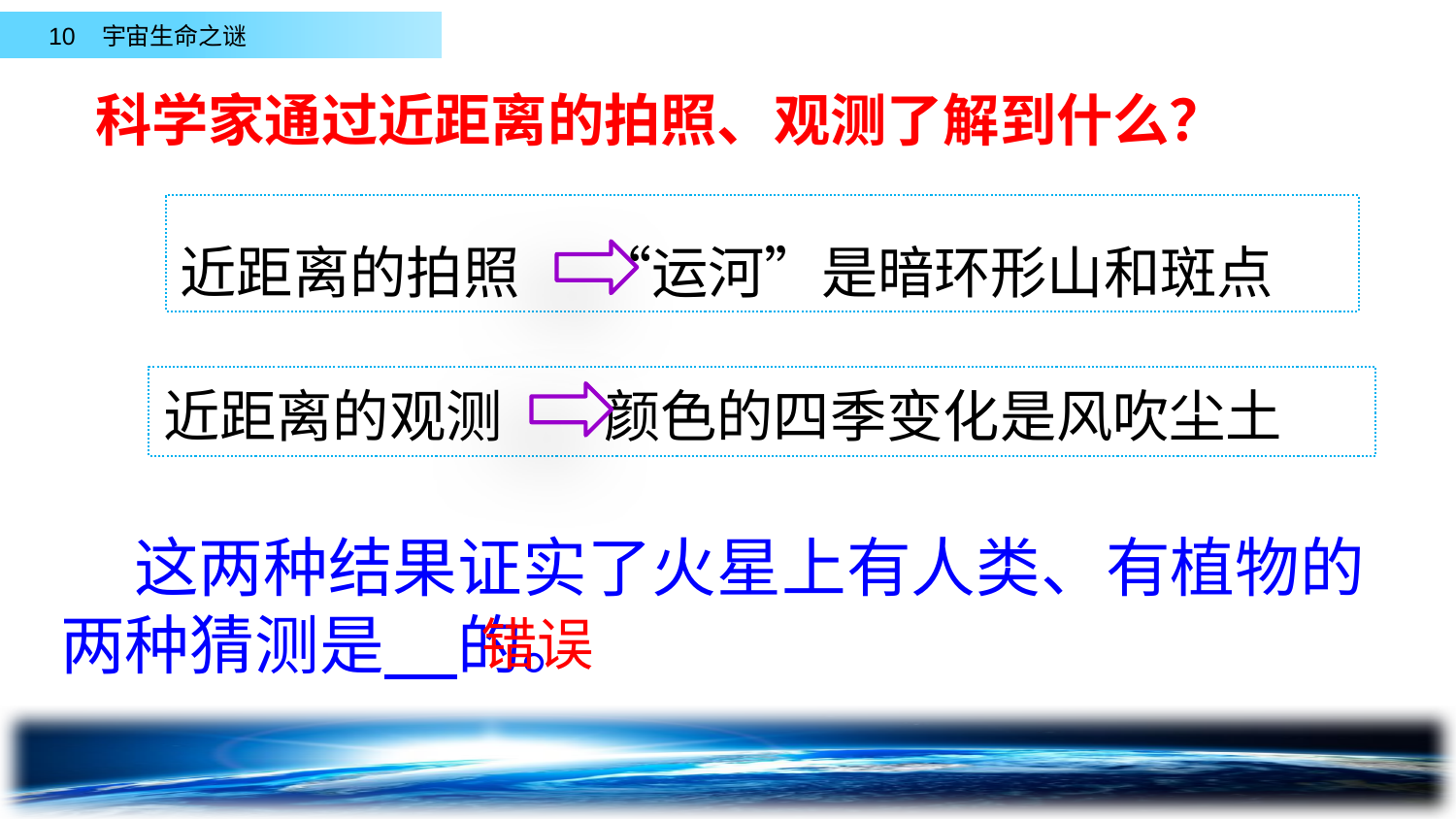

科学家通过近距离的拍照、观测了解到什么？
近距离的拍照      “运河”是暗环形山和斑点

近距离的观测        颜色的四季变化是风吹尘土

    这两种结果证实了火星上有人类、有植物的两种猜测是     的。
错误